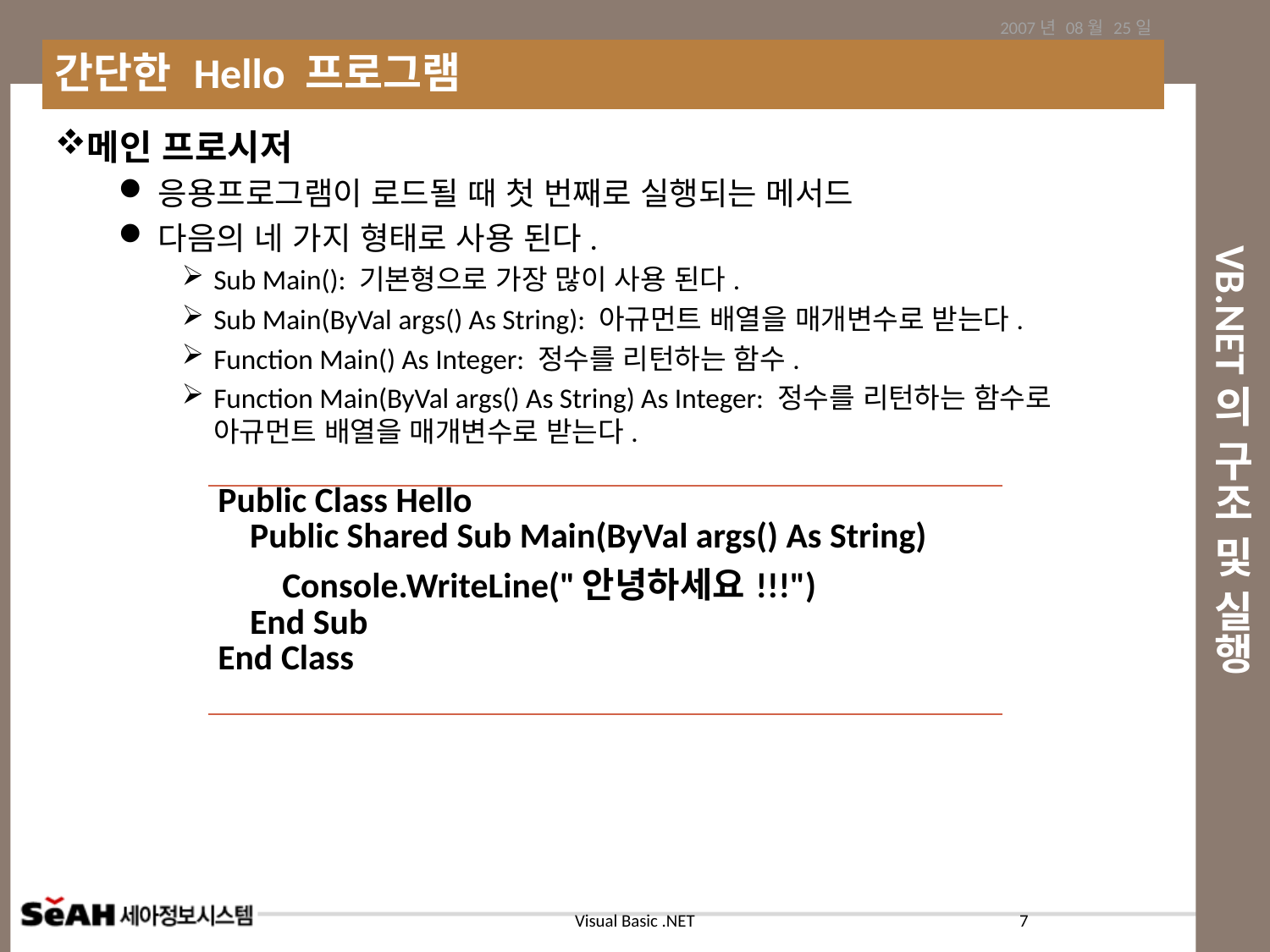

2007년 08월 25일
간단한 Hello 프로그램

# VB.NET의 구조 및 실행
메인 프로시저
응용프로그램이 로드될 때 첫 번째로 실행되는 메서드
다음의 네 가지 형태로 사용 된다.
Sub Main(): 기본형으로 가장 많이 사용 된다.
Sub Main(ByVal args() As String): 아규먼트 배열을 매개변수로 받는다.
Function Main() As Integer: 정수를 리턴하는 함수.
Function Main(ByVal args() As String) As Integer: 정수를 리턴하는 함수로 아규먼트 배열을 매개변수로 받는다.

| Public Class Hello Public Shared Sub Main(ByVal args() As String) Console.WriteLine("안녕하세요!!!") End Sub End Class |
| --- |
7
Visual Basic .NET